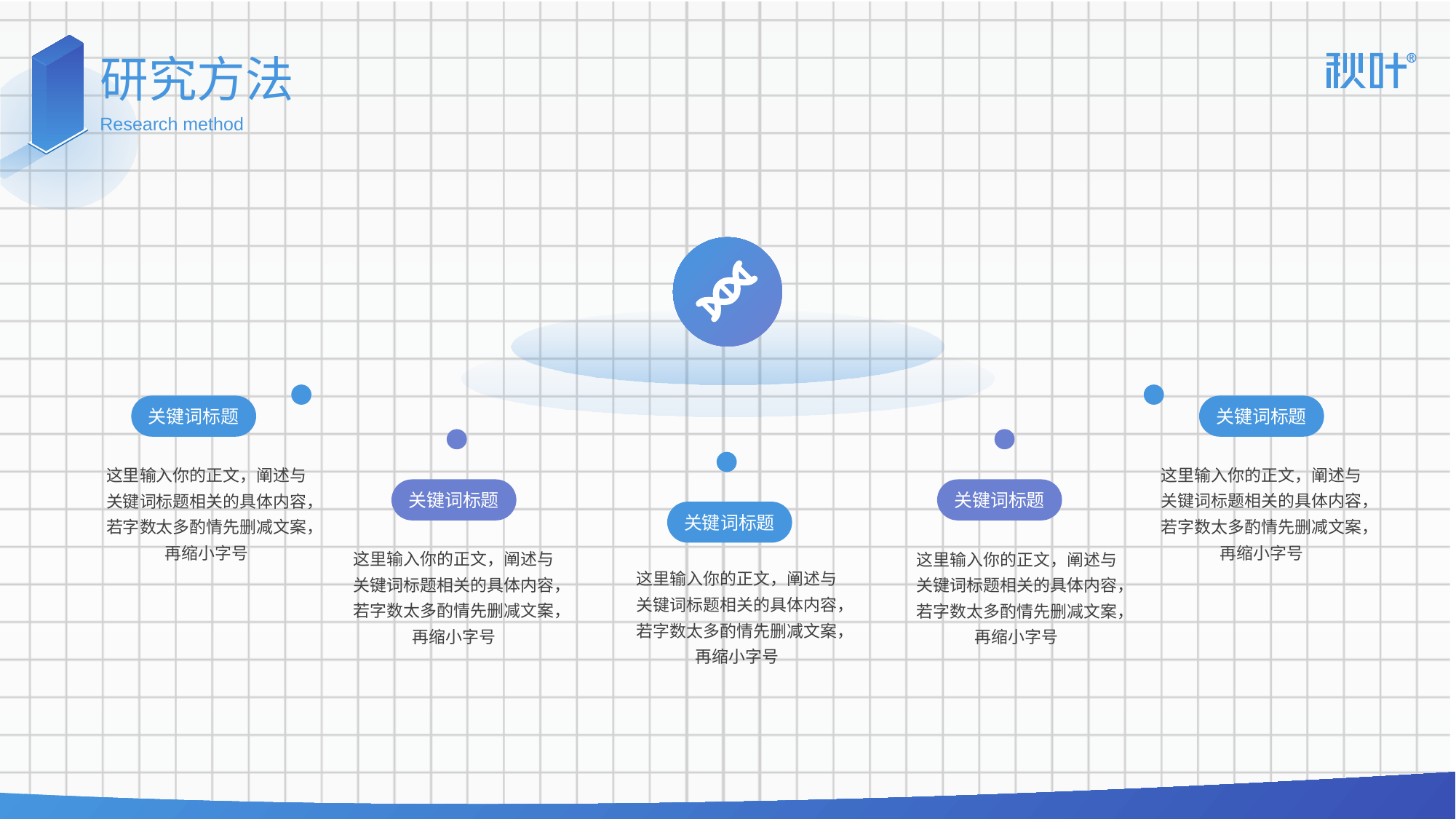

# 研究方法
Research method

关键词标题
关键词标题

这里输入你的正文，阐述与关键词标题相关的具体内容，若字数太多酌情先删减文案，再缩小字号
这里输入你的正文，阐述与关键词标题相关的具体内容，若字数太多酌情先删减文案，再缩小字号
关键词标题
关键词标题
关键词标题
这里输入你的正文，阐述与关键词标题相关的具体内容，若字数太多酌情先删减文案，再缩小字号
这里输入你的正文，阐述与关键词标题相关的具体内容，若字数太多酌情先删减文案，再缩小字号
这里输入你的正文，阐述与关键词标题相关的具体内容，若字数太多酌情先删减文案，再缩小字号

LGR